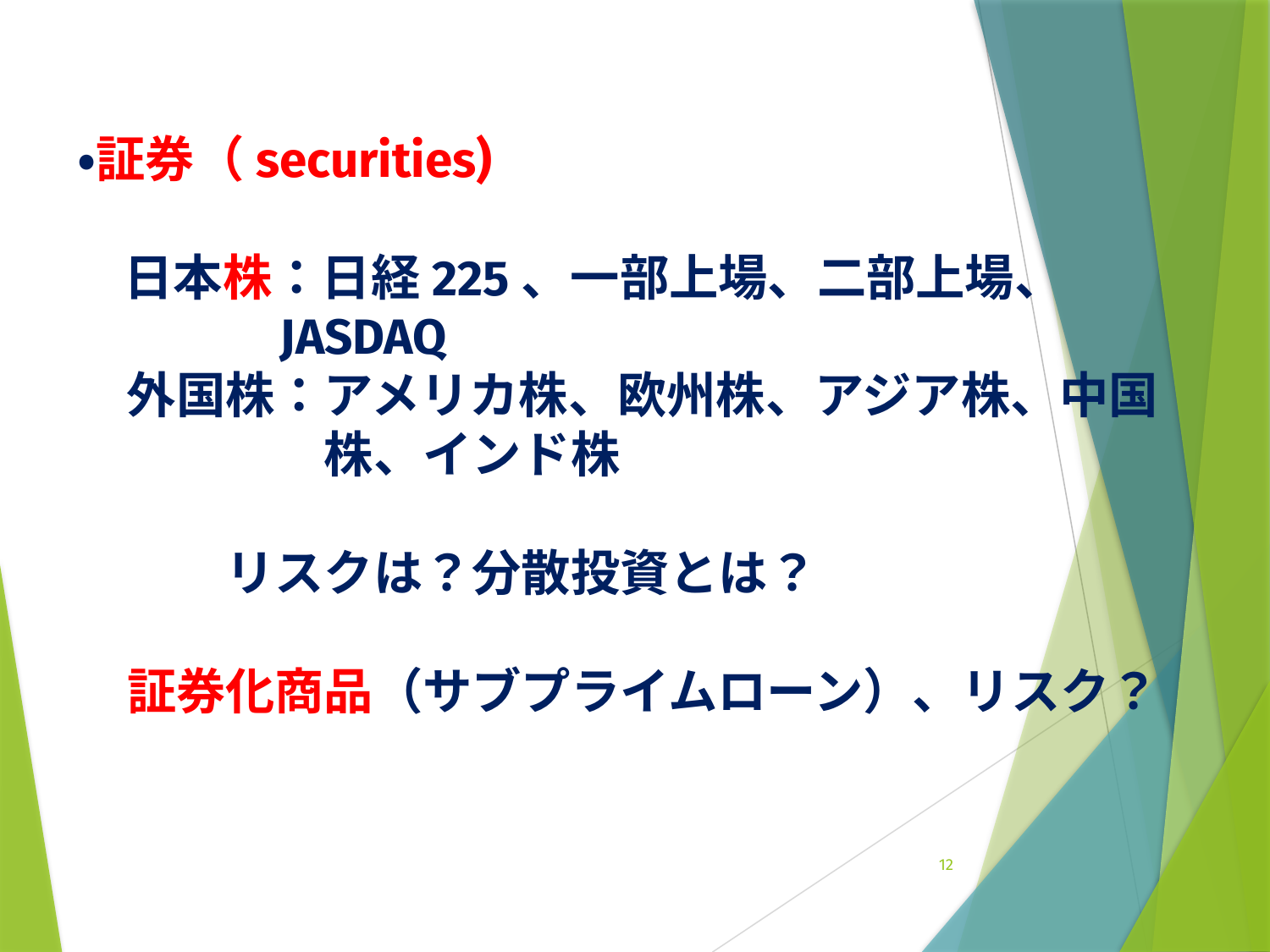

# ・証券（securities) 日本株：日経225、一部上場、二部上場、 JASDAQ 　外国株：アメリカ株、欧州株、アジア株、中国 　　　　　株、インド株 　　　リスクは？分散投資とは？ 　証券化商品（サブプライムローン）、リスク？
12